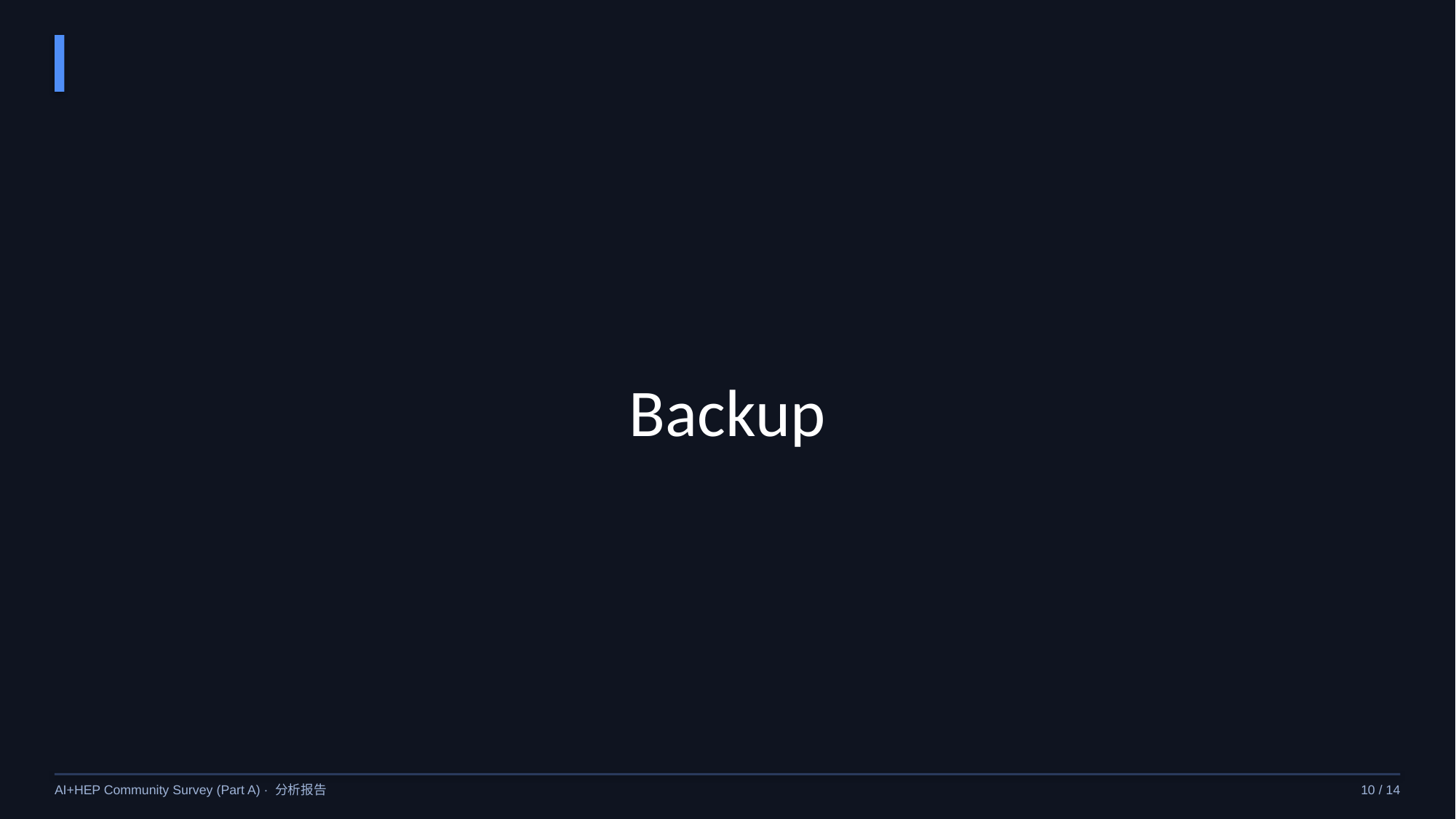

Backup

AI+HEP Community Survey (Part A) · 分析报告
10 / 14